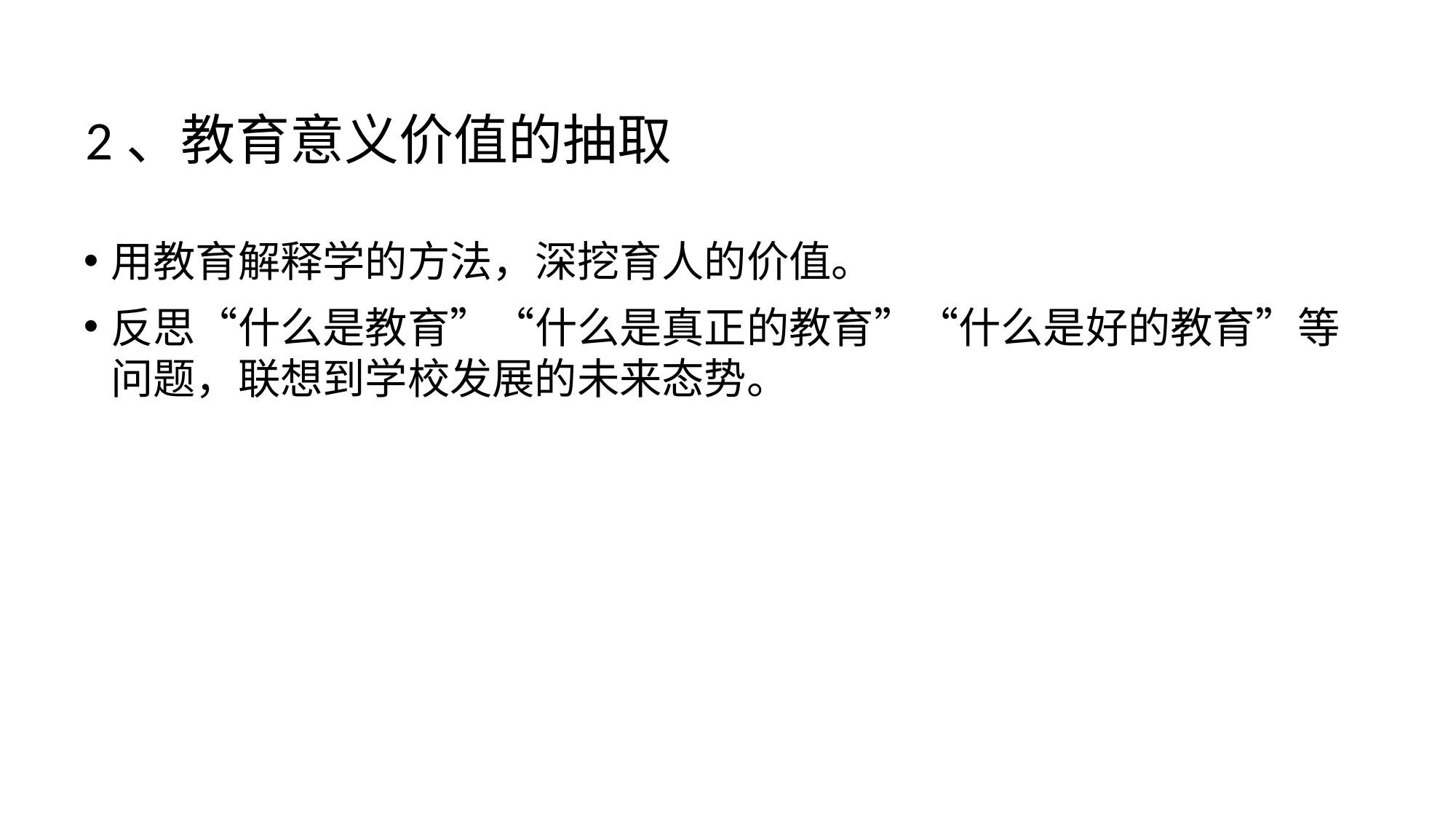

# 2、教育意义价值的抽取
用教育解释学的方法，深挖育人的价值。
反思“什么是教育”“什么是真正的教育”“什么是好的教育”等问题，联想到学校发展的未来态势。